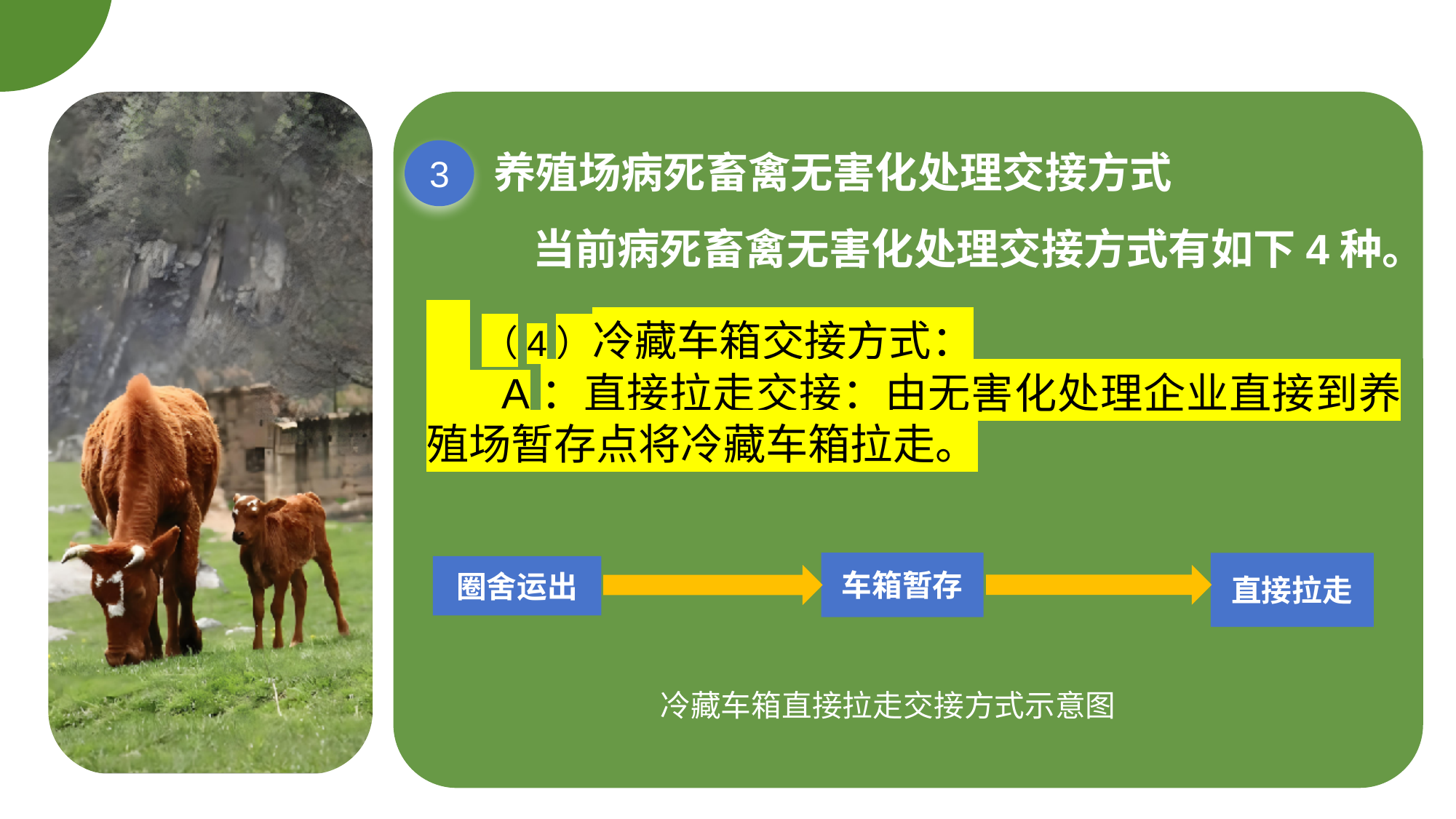

养殖场病死畜禽无害化处理交接方式
      当前病死畜禽无害化处理交接方式有如下4种。

3
    （4）冷藏车箱交接方式：
      A：直接拉走交接：由无害化处理企业直接到养殖场暂存点将冷藏车箱拉走。

车箱暂存
直接拉走
圈舍运出

冷藏车箱直接拉走交接方式示意图